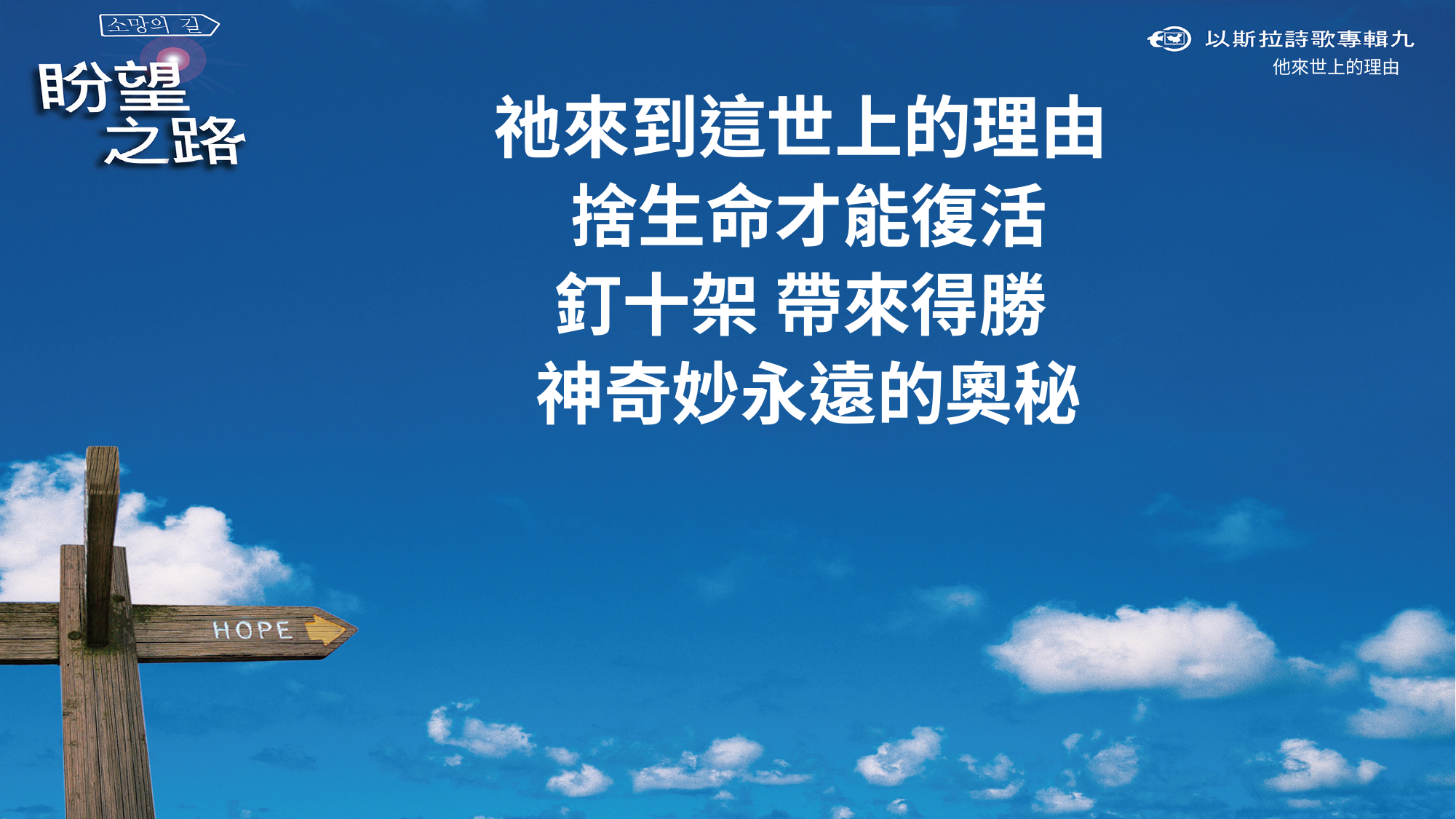

他來世上的理由
祂來到這世上的理由
捨生命才能復活
釘十架 帶來得勝
神奇妙永遠的奧秘